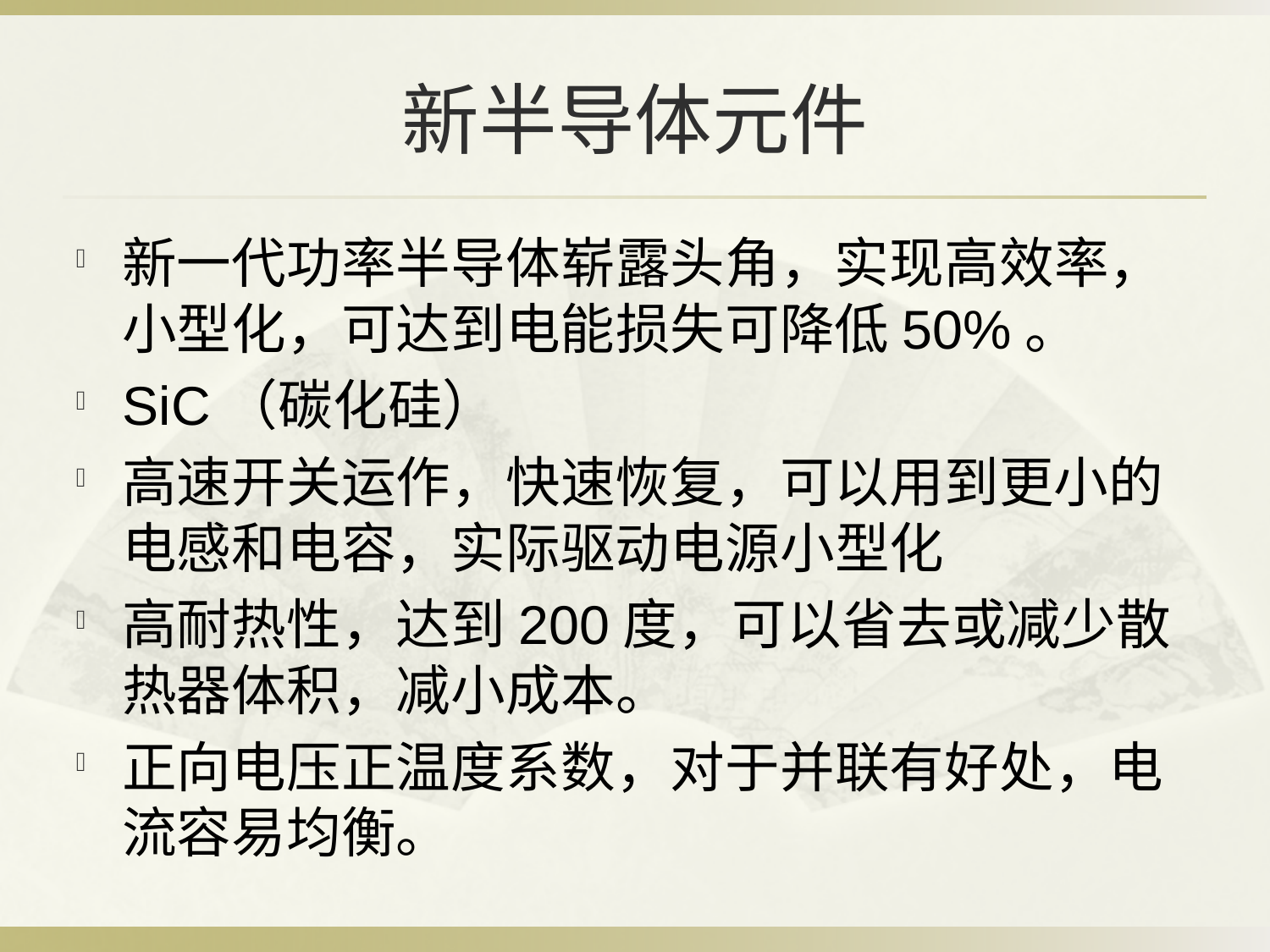

# 新半导体元件
新一代功率半导体崭露头角，实现高效率，小型化，可达到电能损失可降低50%。
SiC（碳化硅）
高速开关运作，快速恢复，可以用到更小的电感和电容，实际驱动电源小型化
高耐热性，达到200度，可以省去或减少散热器体积，减小成本。
正向电压正温度系数，对于并联有好处，电流容易均衡。